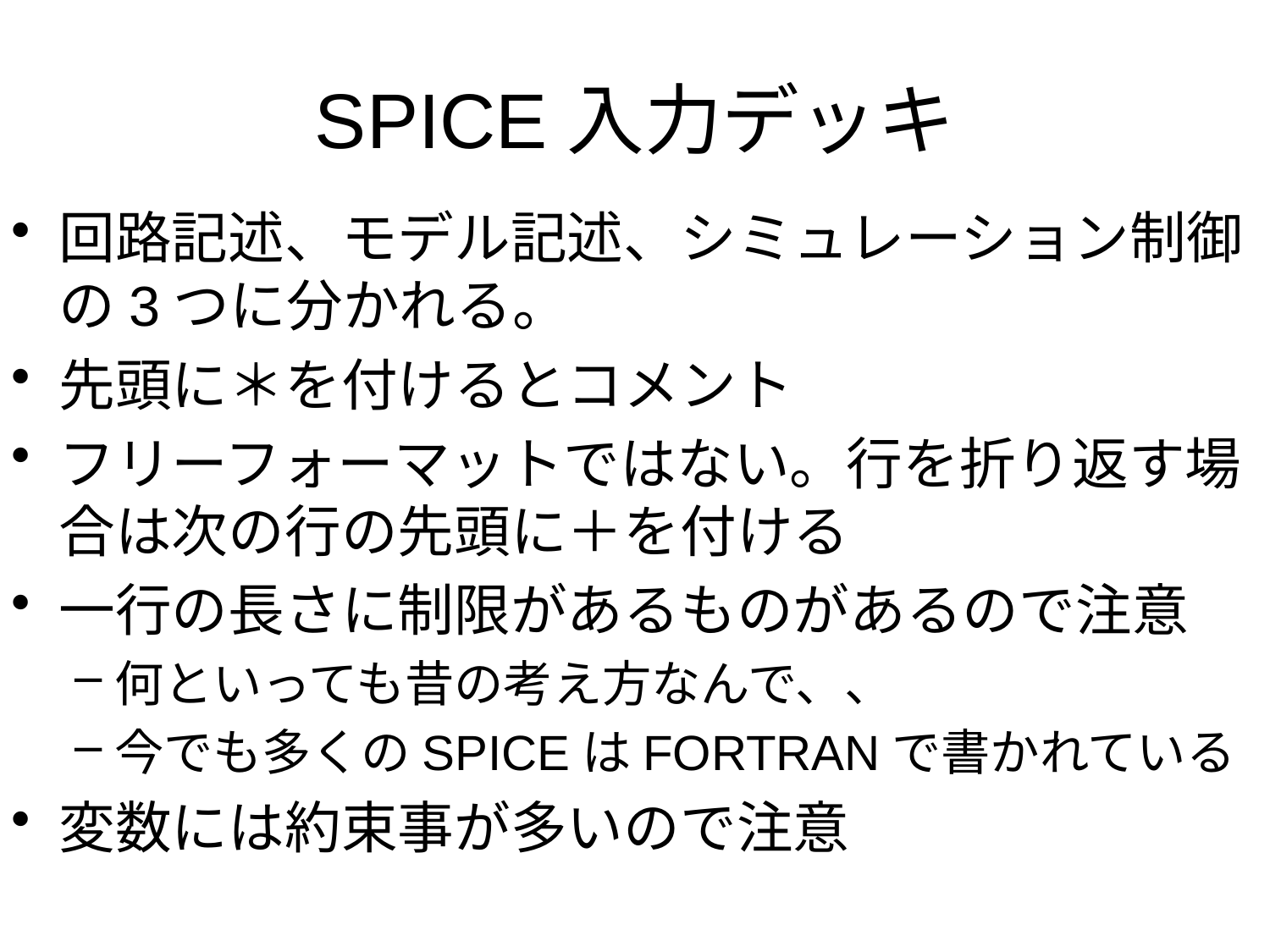

# SPICE入力デッキ
回路記述、モデル記述、シミュレーション制御の3つに分かれる。
先頭に＊を付けるとコメント
フリーフォーマットではない。行を折り返す場合は次の行の先頭に＋を付ける
一行の長さに制限があるものがあるので注意
何といっても昔の考え方なんで、、
今でも多くのSPICEはFORTRANで書かれている
変数には約束事が多いので注意